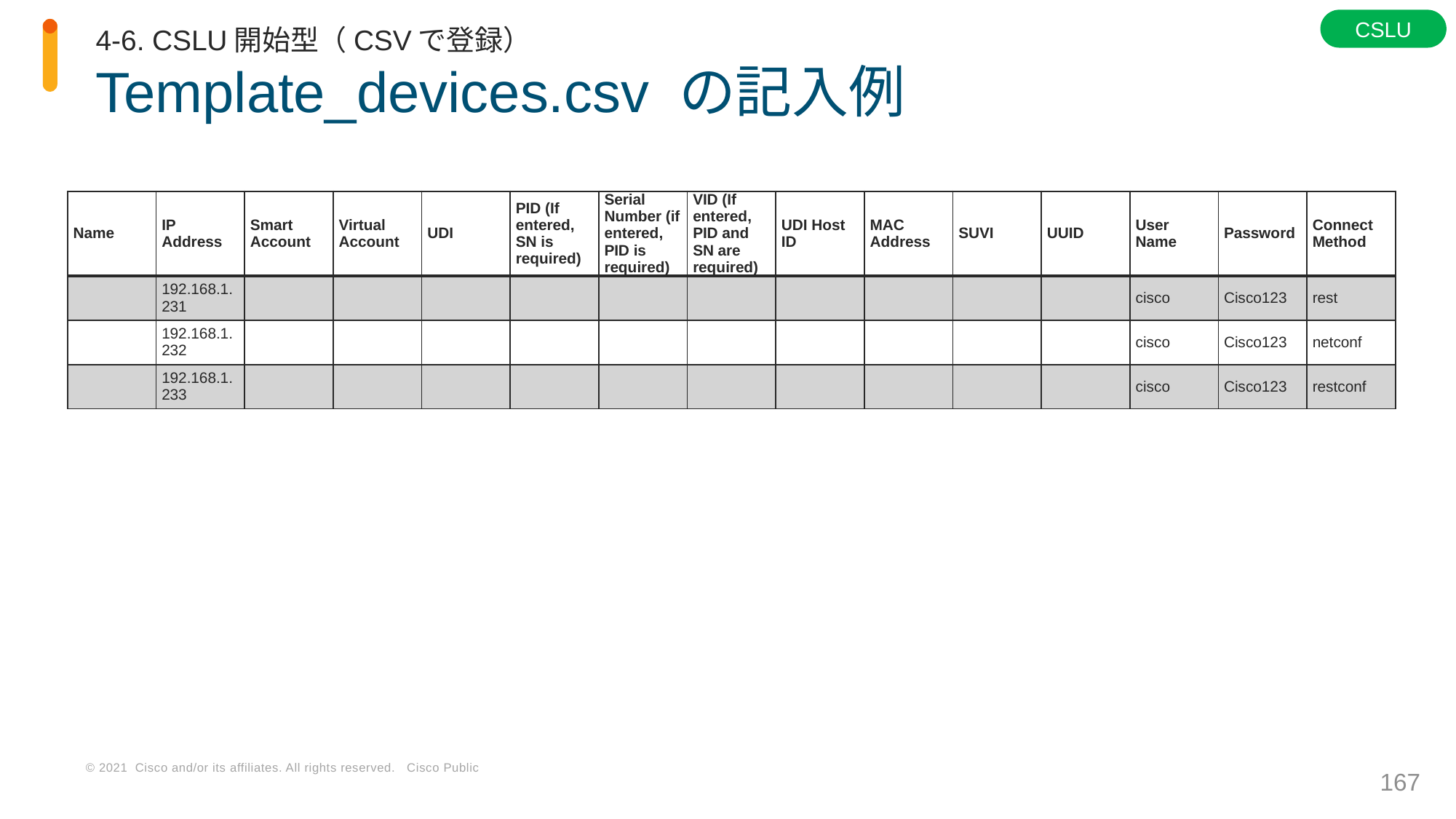

4-6. CSLU開始型（CSVで登録）
CSLU
# Template_devices.csv の記入例
| Name | IP Address | Smart Account | Virtual Account | UDI | PID (If entered, SN is required) | Serial Number (if entered, PID is required) | VID (If entered, PID and SN are required) | UDI Host ID | MAC Address | SUVI | UUID | User Name | Password | Connect Method |
| --- | --- | --- | --- | --- | --- | --- | --- | --- | --- | --- | --- | --- | --- | --- |
|  | 192.168.1.231 |  |  |  |  |  |  |  |  |  |  | cisco | Cisco123 | rest |
|  | 192.168.1.232 |  |  |  |  |  |  |  |  |  |  | cisco | Cisco123 | netconf |
|  | 192.168.1.233 |  |  |  |  |  |  |  |  |  |  | cisco | Cisco123 | restconf |
167